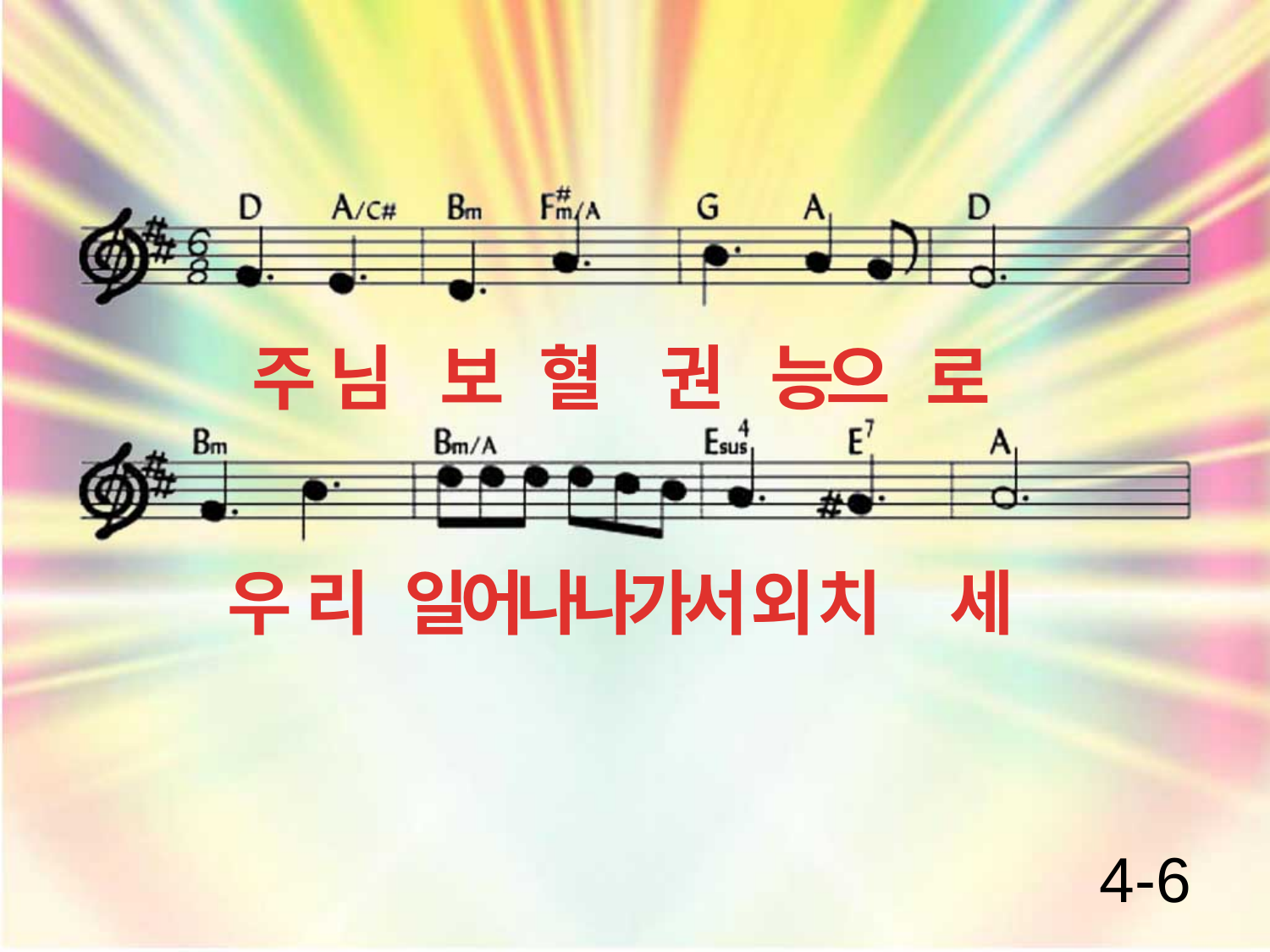

주  님     보    혈      권     능으    로
우  리    일어나나가서 외 치       세
4-6